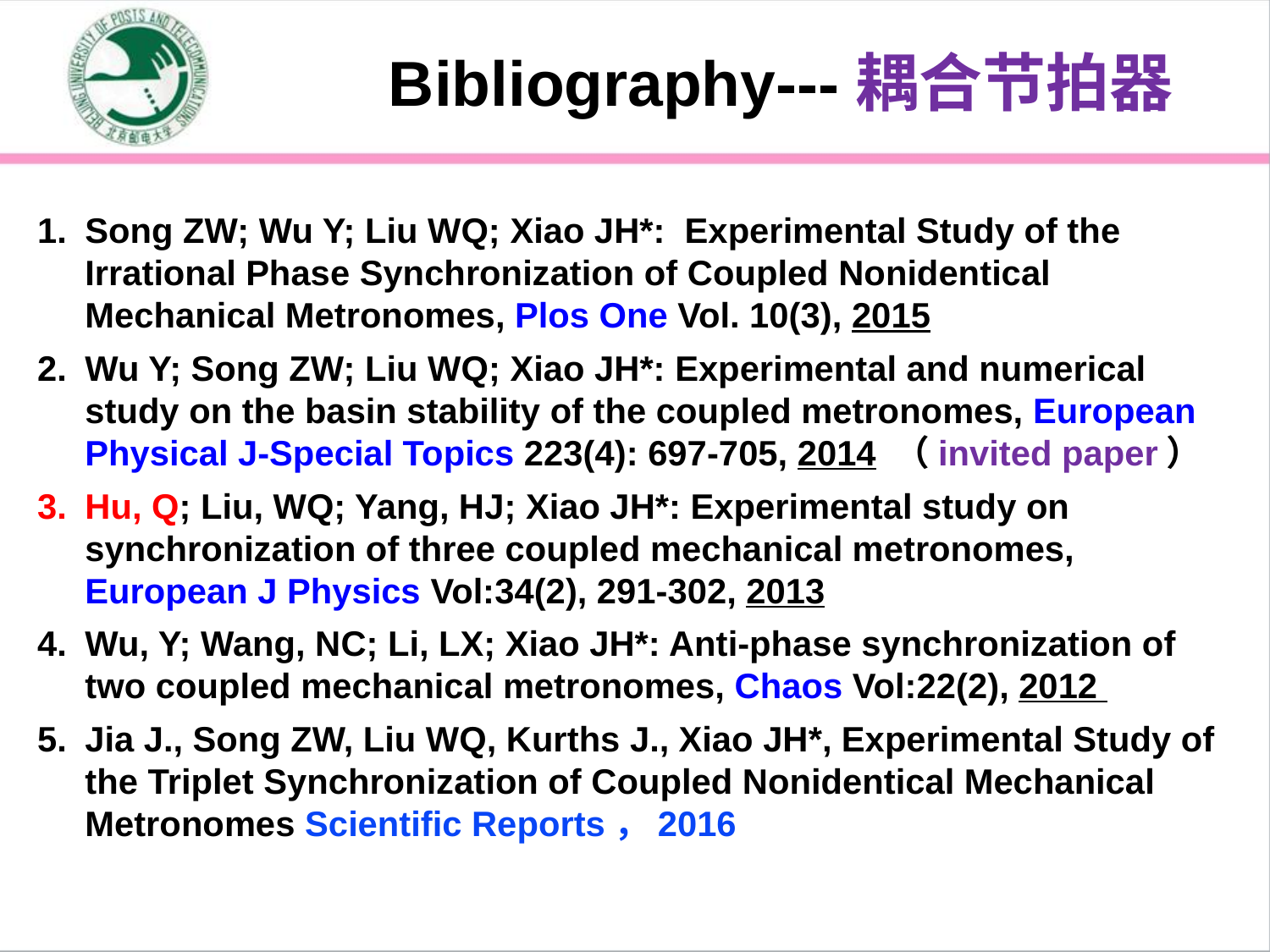

Bibliography---耦合节拍器
Song ZW; Wu Y; Liu WQ; Xiao JH*:  Experimental Study of the Irrational Phase Synchronization of Coupled Nonidentical Mechanical Metronomes, Plos One Vol. 10(3), 2015
Wu Y; Song ZW; Liu WQ; Xiao JH*: Experimental and numerical study on the basin stability of the coupled metronomes, European Physical J-Special Topics 223(4): 697-705, 2014 （invited paper）
Hu, Q; Liu, WQ; Yang, HJ; Xiao JH*: Experimental study on synchronization of three coupled mechanical metronomes,  European J Physics Vol:34(2), 291-302, 2013
Wu, Y; Wang, NC; Li, LX; Xiao JH*: Anti-phase synchronization of two coupled mechanical metronomes, Chaos Vol:22(2), 2012
Jia J., Song ZW, Liu WQ, Kurths J., Xiao JH*, Experimental Study of the Triplet Synchronization of Coupled Nonidentical Mechanical Metronomes Scientific Reports，2016